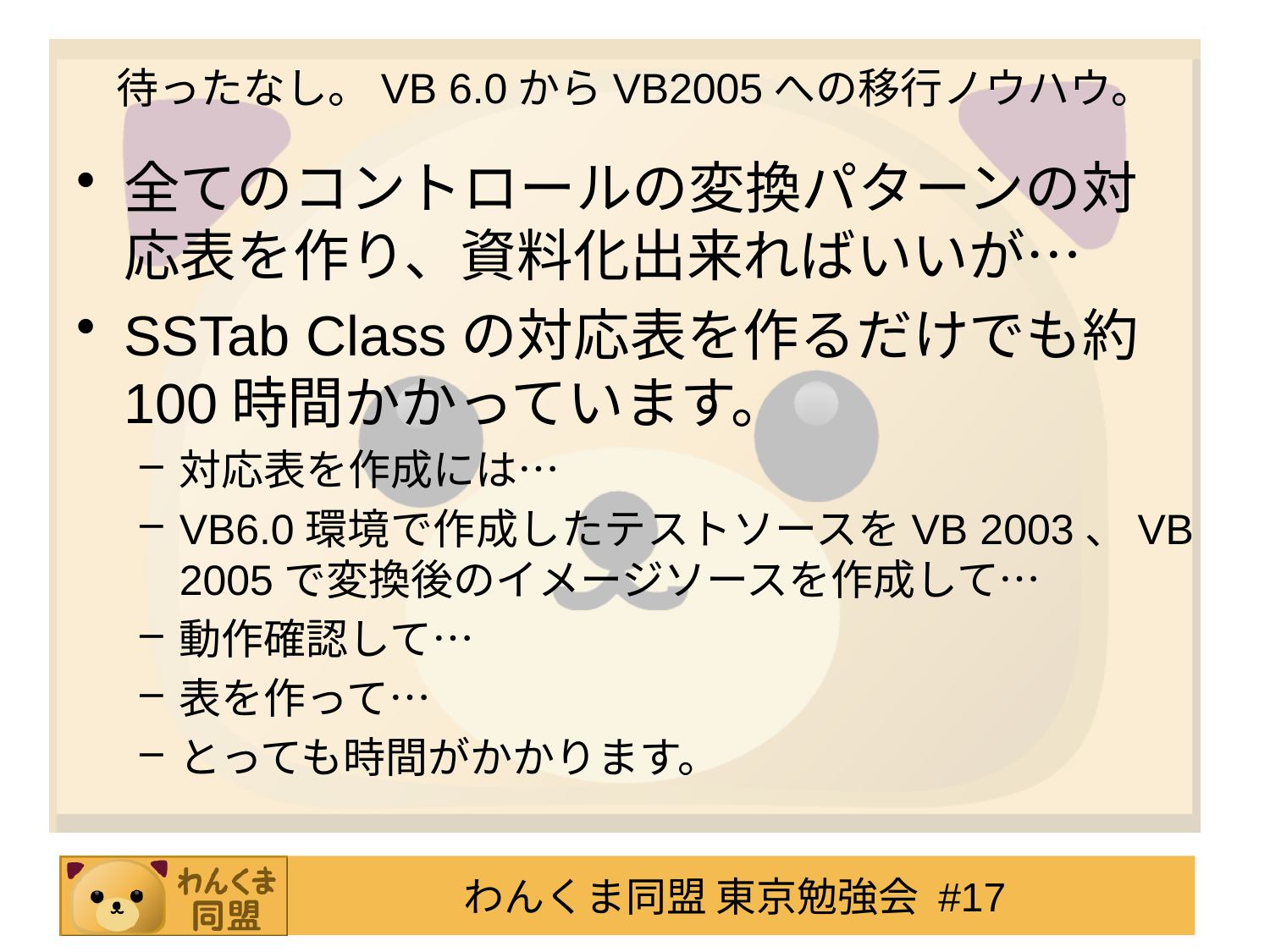

# 待ったなし。VB 6.0からVB2005への移行ノウハウ。
全てのコントロールの変換パターンの対応表を作り、資料化出来ればいいが…
SSTab Classの対応表を作るだけでも約100時間かかっています。
対応表を作成には…
VB6.0環境で作成したテストソースをVB 2003、VB 2005で変換後のイメージソースを作成して…
動作確認して…
表を作って…
とっても時間がかかります。